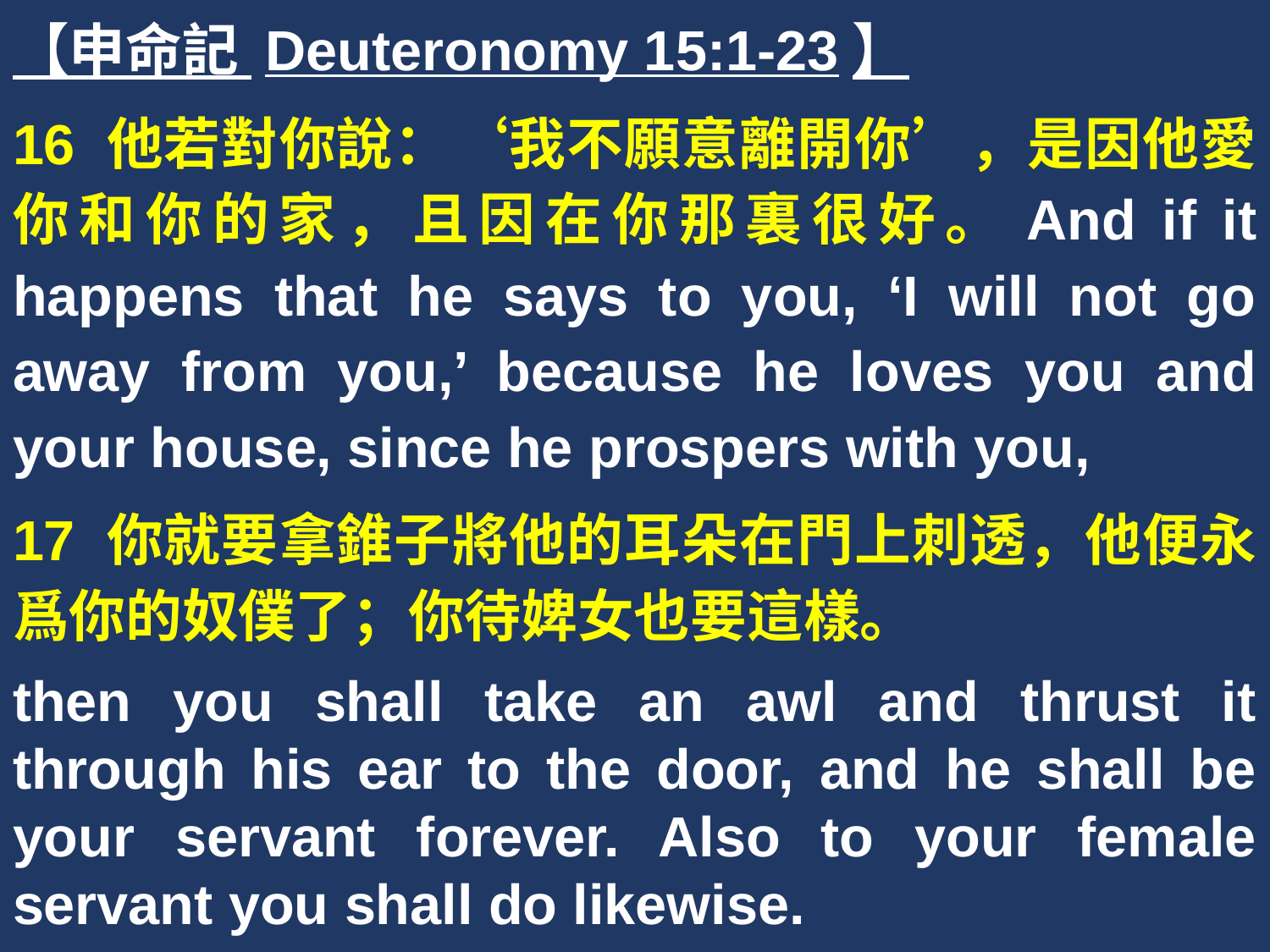

【申命記 Deuteronomy 15:1-23】
16 他若對你說：‘我不願意離開你’，是因他愛你和你的家，且因在你那裏很好。And if it happens that he says to you, ‘I will not go away from you,’ because he loves you and your house, since he prospers with you,
17 你就要拿錐子將他的耳朵在門上刺透，他便永爲你的奴僕了；你待婢女也要這樣。
then you shall take an awl and thrust it through his ear to the door, and he shall be your servant forever. Also to your female servant you shall do likewise.